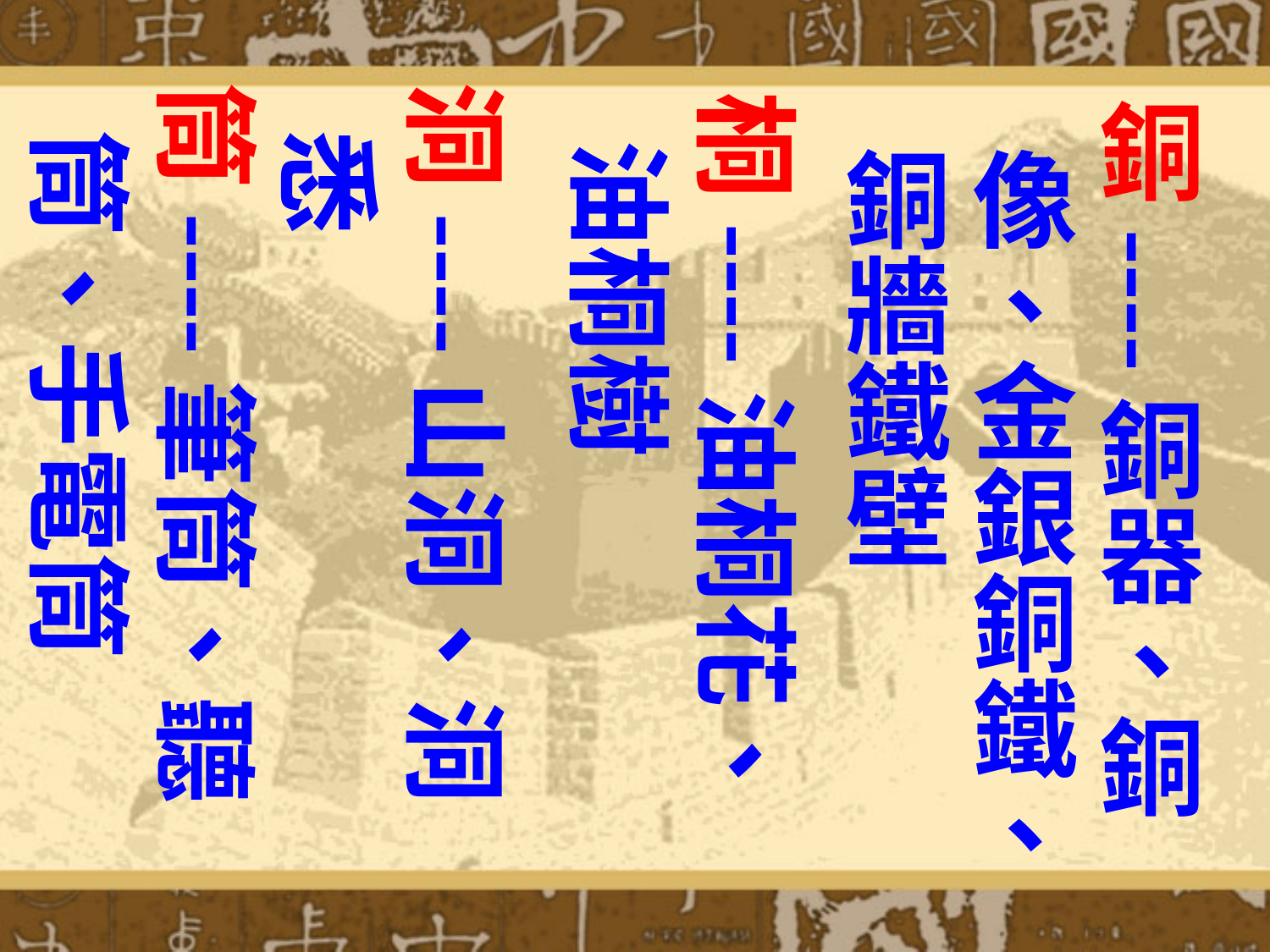

筒----筆筒、聽筒、手電筒
洞----山洞、洞悉
銅----銅器、銅像、金銀銅鐵、銅牆鐵壁
桐----油桐花、油桐樹